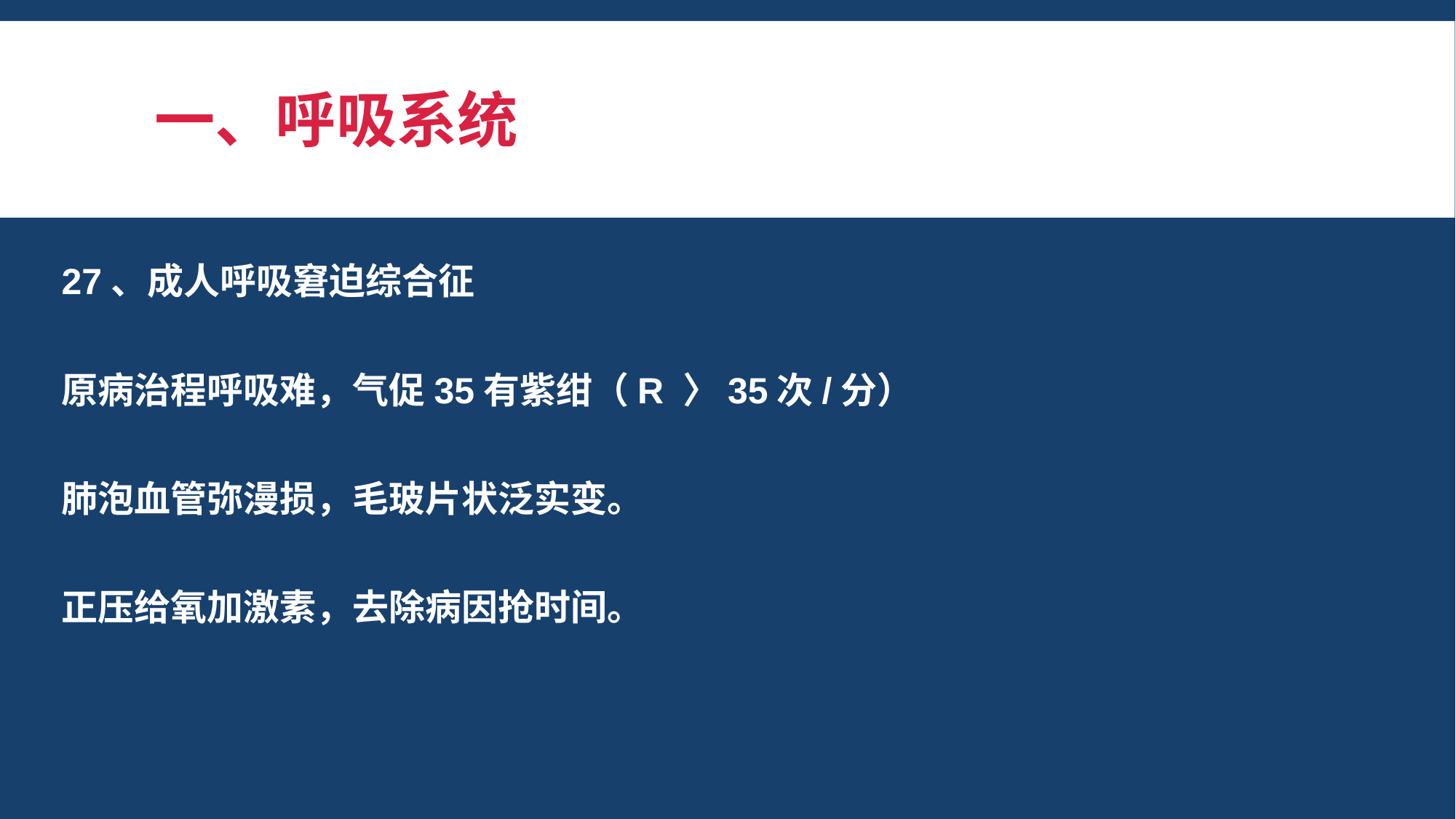

# 一、呼吸系统
27、成人呼吸窘迫综合征
原病治程呼吸难，气促35有紫绀（R 〉35次/分）
肺泡血管弥漫损，毛玻片状泛实变。
正压给氧加激素，去除病因抢时间。